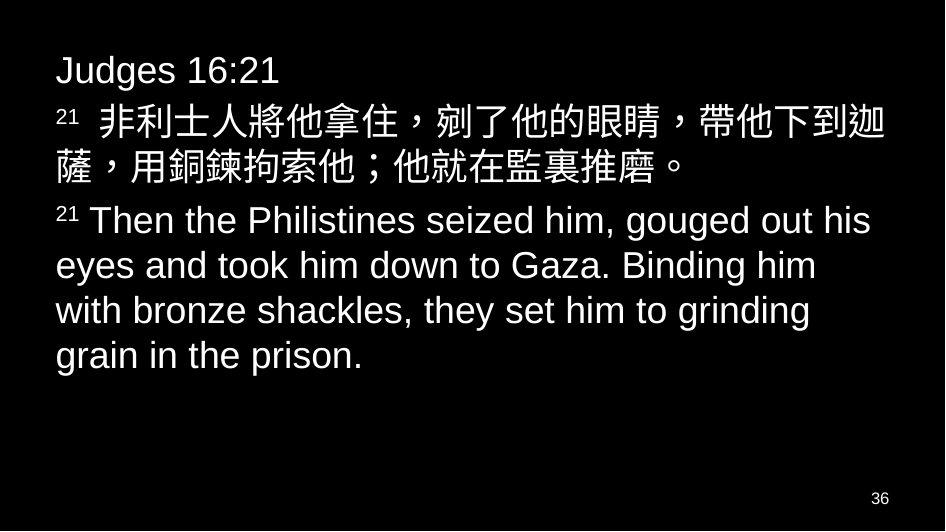

Judges 16:21
21 非利士人將他拿住，剜了他的眼睛，帶他下到迦薩，用銅鍊拘索他；他就在監裏推磨。
21 Then the Philistines seized him, gouged out his eyes and took him down to Gaza. Binding him with bronze shackles, they set him to grinding grain in the prison.

36